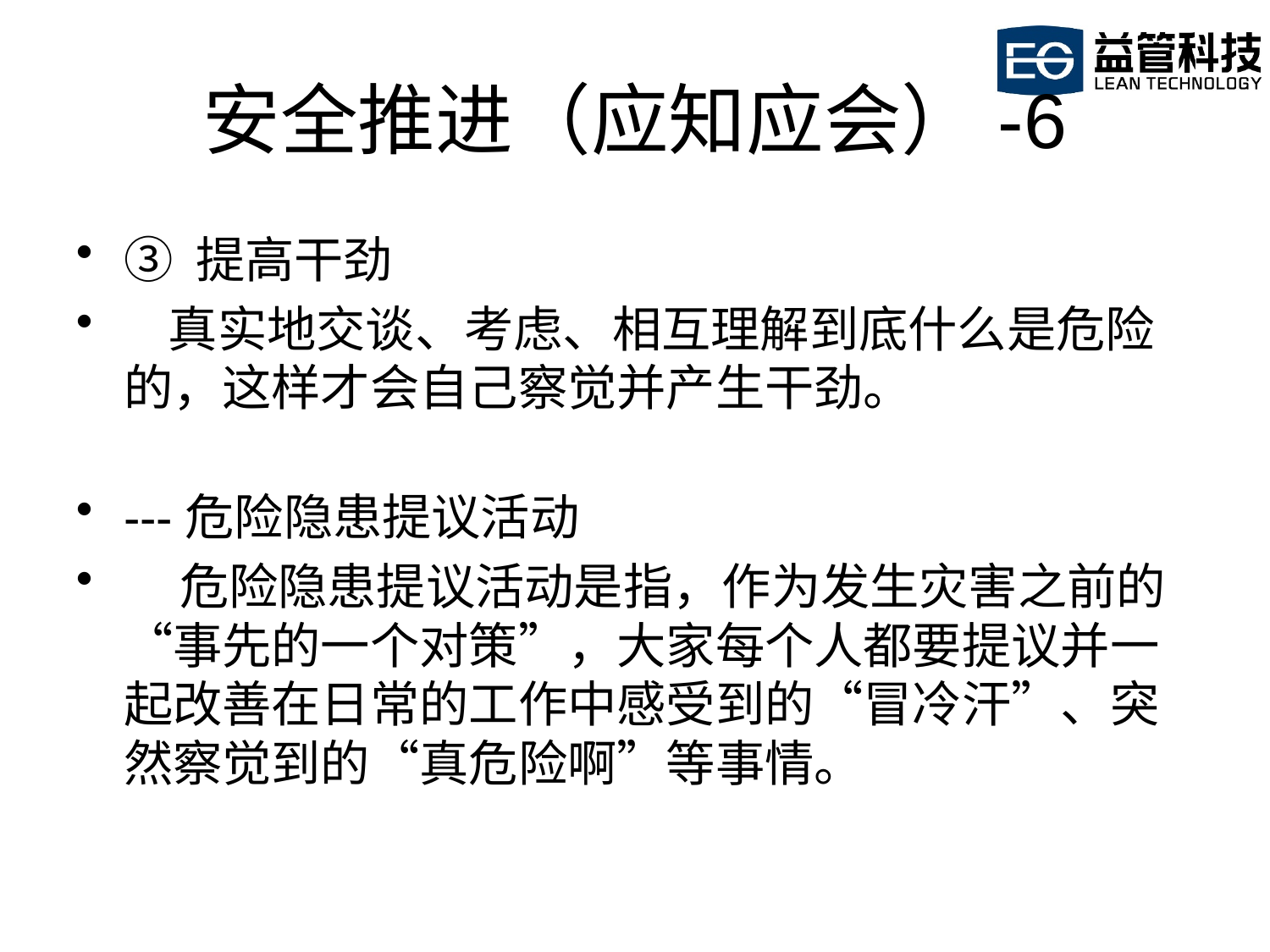

# 安全推进（应知应会）-6
③ 提高干劲
   真实地交谈、考虑、相互理解到底什么是危险的，这样才会自己察觉并产生干劲。

---危险隐患提议活动
    危险隐患提议活动是指，作为发生灾害之前的“事先的一个对策”，大家每个人都要提议并一起改善在日常的工作中感受到的“冒冷汗”、突然察觉到的“真危险啊”等事情。
9